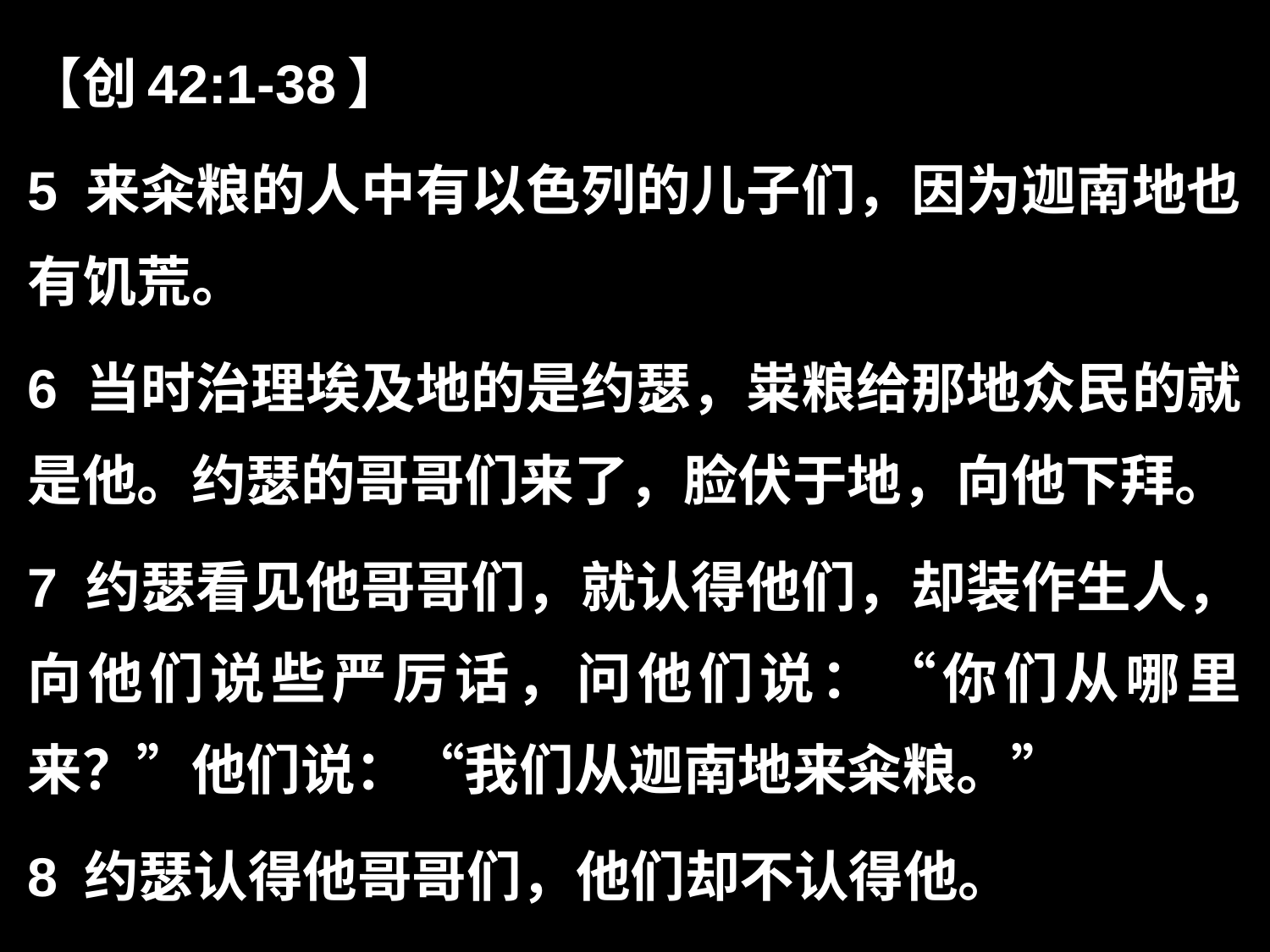

【创42:1-38】
5 来籴粮的人中有以色列的儿子们，因为迦南地也有饥荒。
6 当时治理埃及地的是约瑟，粜粮给那地众民的就是他。约瑟的哥哥们来了，脸伏于地，向他下拜。
7 约瑟看见他哥哥们，就认得他们，却装作生人，向他们说些严厉话，问他们说：“你们从哪里来？”他们说：“我们从迦南地来籴粮。”
8 约瑟认得他哥哥们，他们却不认得他。